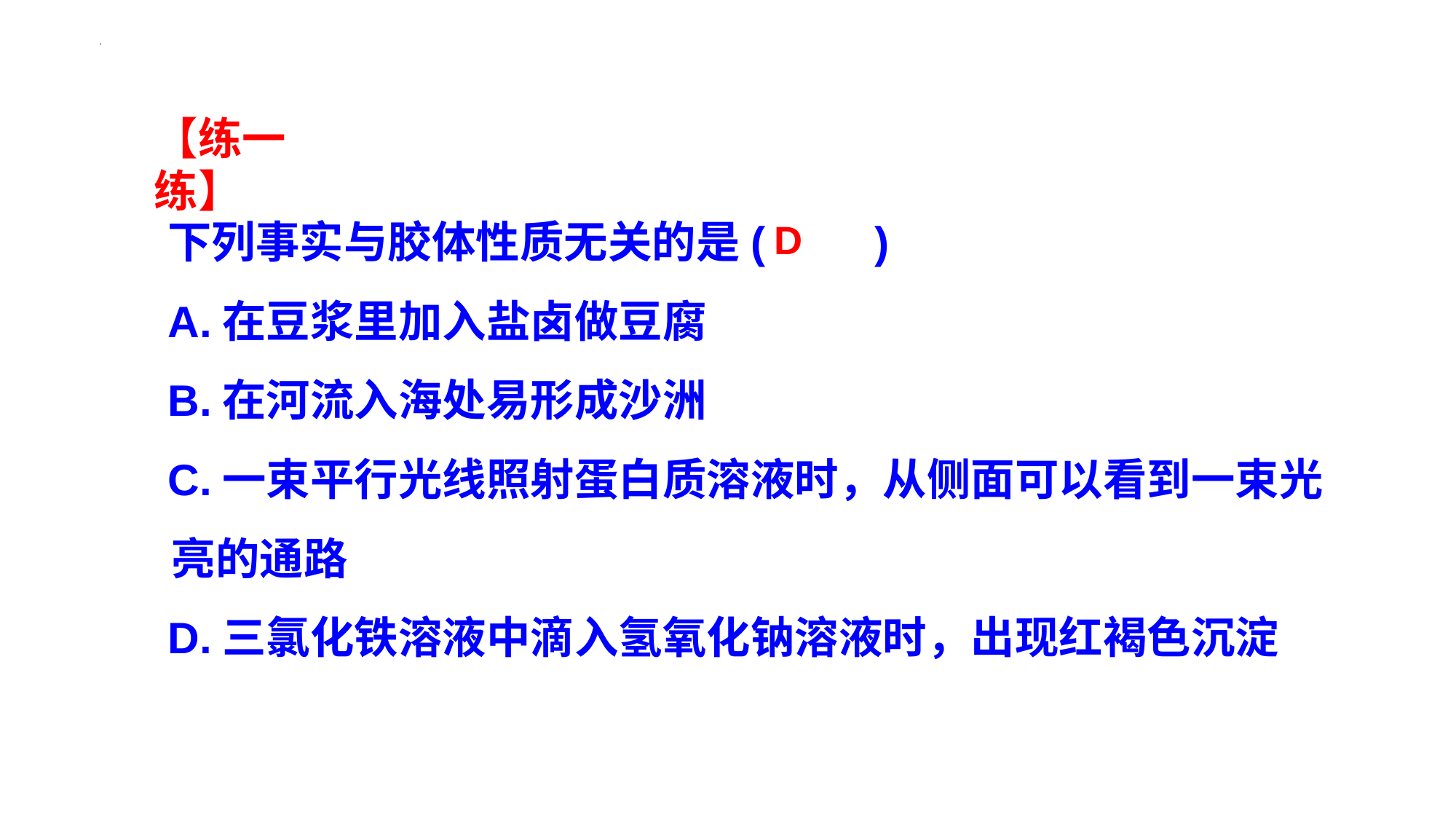

【练一练】
下列事实与胶体性质无关的是(　　)
A.在豆浆里加入盐卤做豆腐
B.在河流入海处易形成沙洲
C.一束平行光线照射蛋白质溶液时，从侧面可以看到一束光亮的通路
D.三氯化铁溶液中滴入氢氧化钠溶液时，出现红褐色沉淀
D